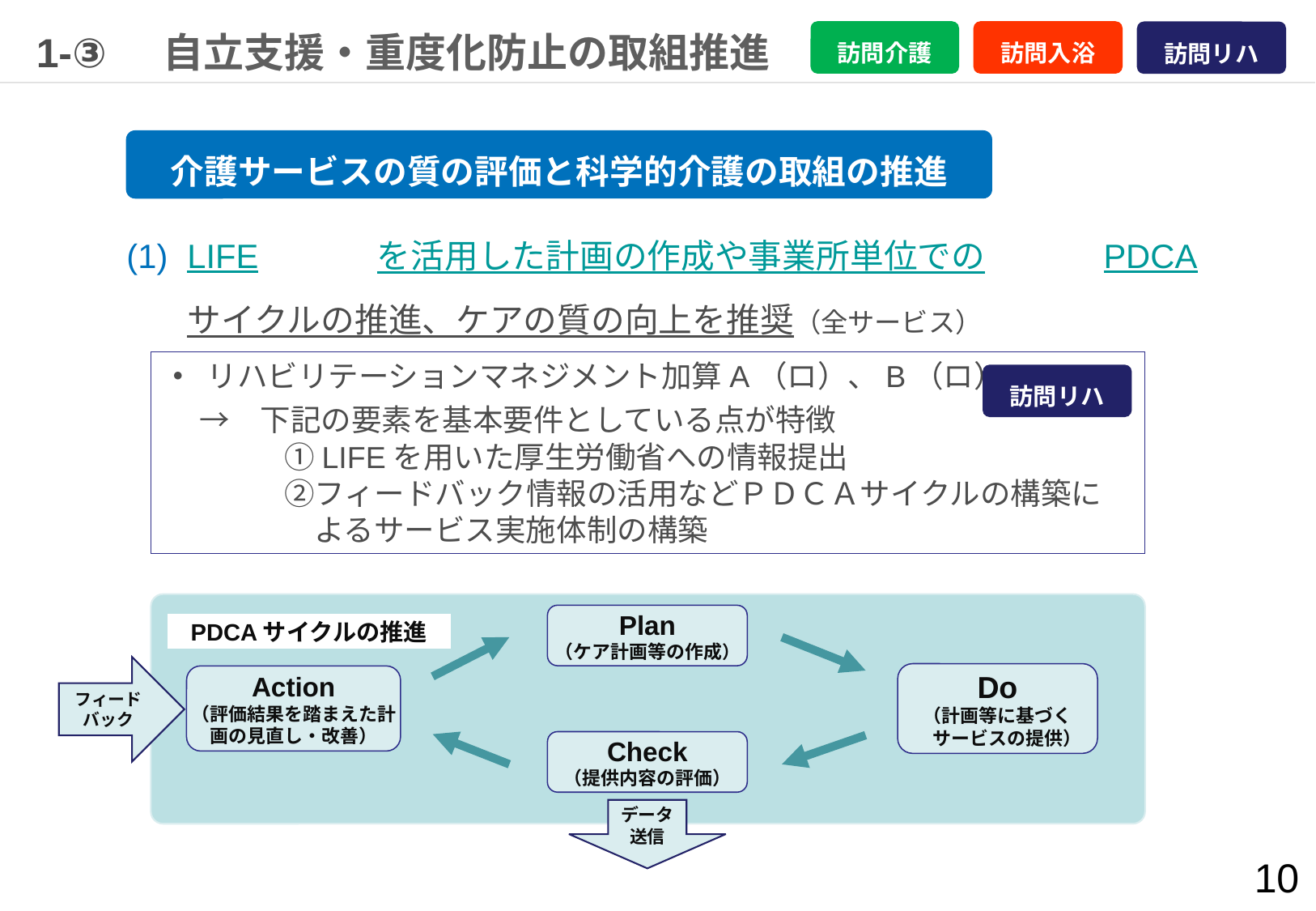

訪問入浴
訪問介護
訪問リハ
# 1-③　自立支援・重度化防止の取組推進
介護サービスの質の評価と科学的介護の取組の推進
LIFEを活用した計画の作成や事業所単位でのPDCAサイクルの推進、ケアの質の向上を推奨（全サービス）
・  リハビリテーションマネジメント加算A（ロ）、B（ロ）
　→　下記の要素を基本要件としている点が特徴
　　　　①LIFEを用いた厚生労働省への情報提出
　　　　②フィードバック情報の活用などＰＤＣＡサイクルの構築に
　　　　　よるサービス実施体制の構築
訪問リハ

Plan
（ケア計画等の作成）
PDCAサイクルの推進
フィードバック
Do
（計画等に基づく
　サービスの提供）
Action
（評価結果を踏まえた計画の見直し・改善）
Check
（提供内容の評価）
データ
送信
10